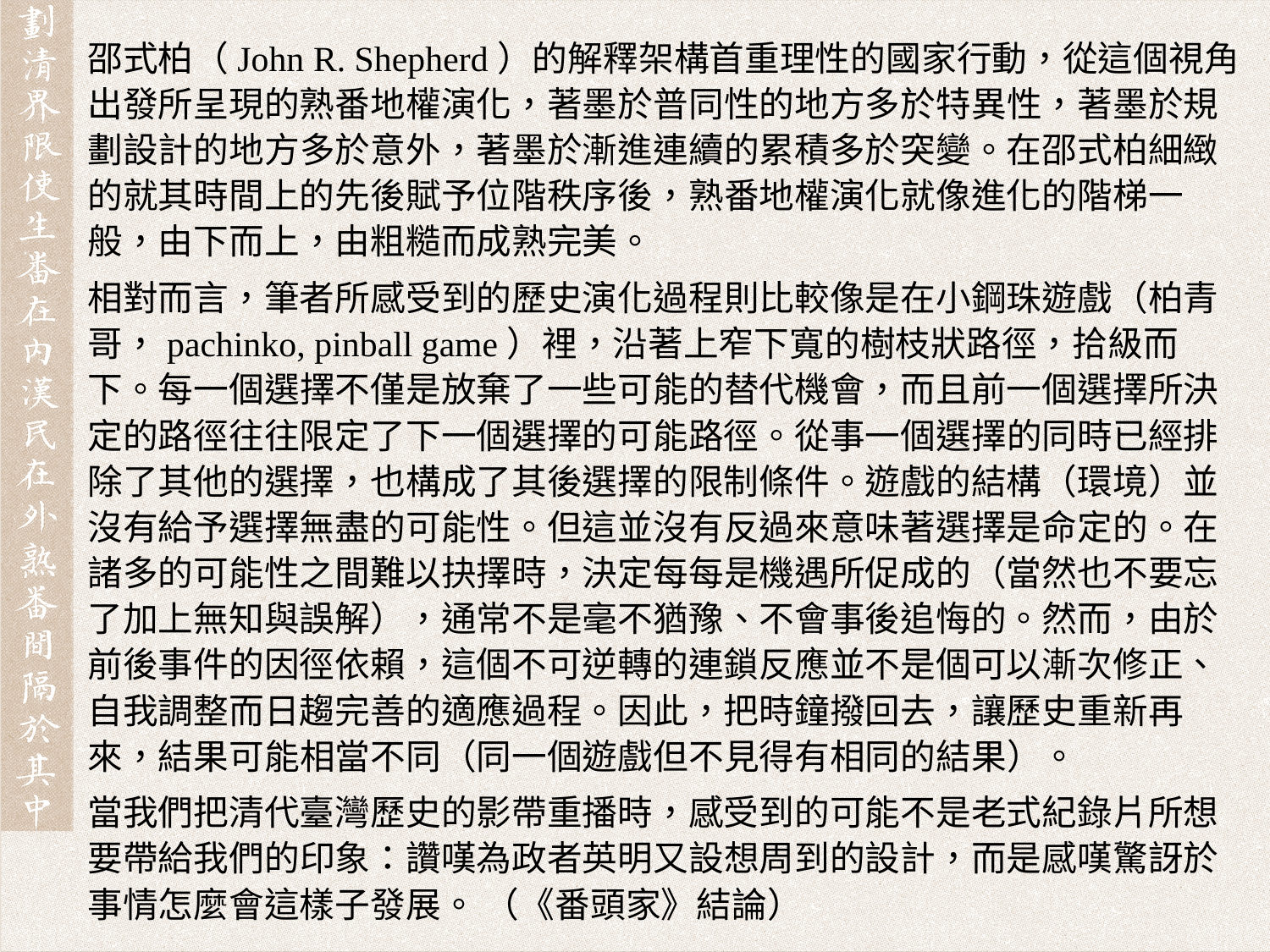

邵式柏（John R. Shepherd）的解釋架構首重理性的國家行動，從這個視角出發所呈現的熟番地權演化，著墨於普同性的地方多於特異性，著墨於規劃設計的地方多於意外，著墨於漸進連續的累積多於突變。在邵式柏細緻的就其時間上的先後賦予位階秩序後，熟番地權演化就像進化的階梯一般，由下而上，由粗糙而成熟完美。
相對而言，筆者所感受到的歷史演化過程則比較像是在小鋼珠遊戲（柏青哥，pachinko, pinball game）裡，沿著上窄下寬的樹枝狀路徑，拾級而下。每一個選擇不僅是放棄了一些可能的替代機會，而且前一個選擇所決定的路徑往往限定了下一個選擇的可能路徑。從事一個選擇的同時已經排除了其他的選擇，也構成了其後選擇的限制條件。遊戲的結構（環境）並沒有給予選擇無盡的可能性。但這並沒有反過來意味著選擇是命定的。在諸多的可能性之間難以抉擇時，決定每每是機遇所促成的（當然也不要忘了加上無知與誤解），通常不是毫不猶豫、不會事後追悔的。然而，由於前後事件的因徑依賴，這個不可逆轉的連鎖反應並不是個可以漸次修正、自我調整而日趨完善的適應過程。因此，把時鐘撥回去，讓歷史重新再來，結果可能相當不同（同一個遊戲但不見得有相同的結果）。
當我們把清代臺灣歷史的影帶重播時，感受到的可能不是老式紀錄片所想要帶給我們的印象：讚嘆為政者英明又設想周到的設計，而是感嘆驚訝於事情怎麼會這樣子發展。 （《番頭家》結論）